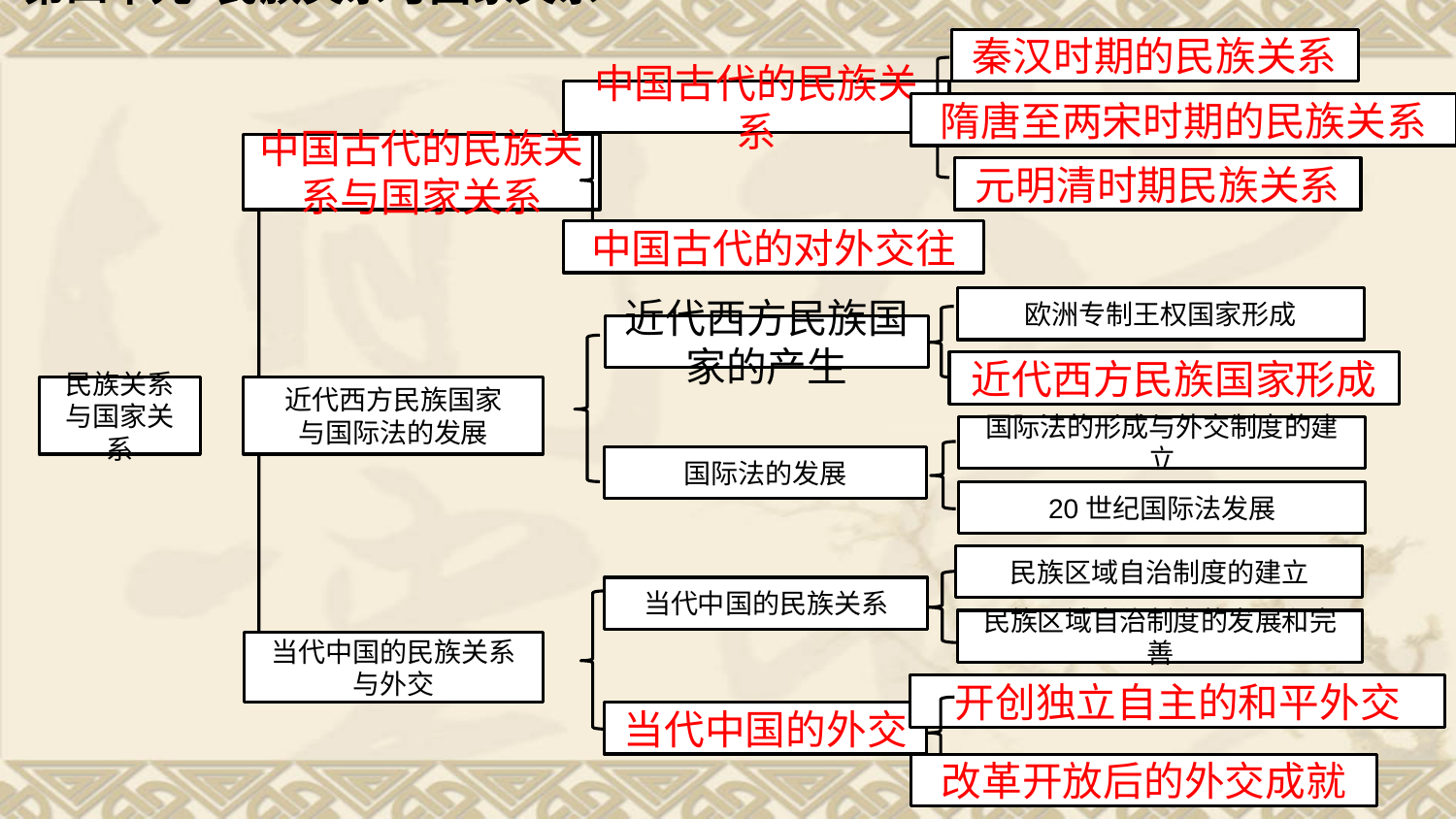

第四单元  民族关系与国家关系
秦汉时期的民族关系

中国古代的民族关系
隋唐至两宋时期的民族关系

中国古代的民族关系与国家关系
元明清时期民族关系

中国古代的对外交往
欧洲专制王权国家形成

近代西方民族国家的产生

近代西方民族国家形成
民族关系与国家关系
近代西方民族国家
与国际法的发展
国际法的形成与外交制度的建立

国际法的发展
20世纪国际法发展
民族区域自治制度的建立

当代中国的民族关系

民族区域自治制度的发展和完善
当代中国的民族关系与外交
开创独立自主的和平外交

当代中国的外交
改革开放后的外交成就